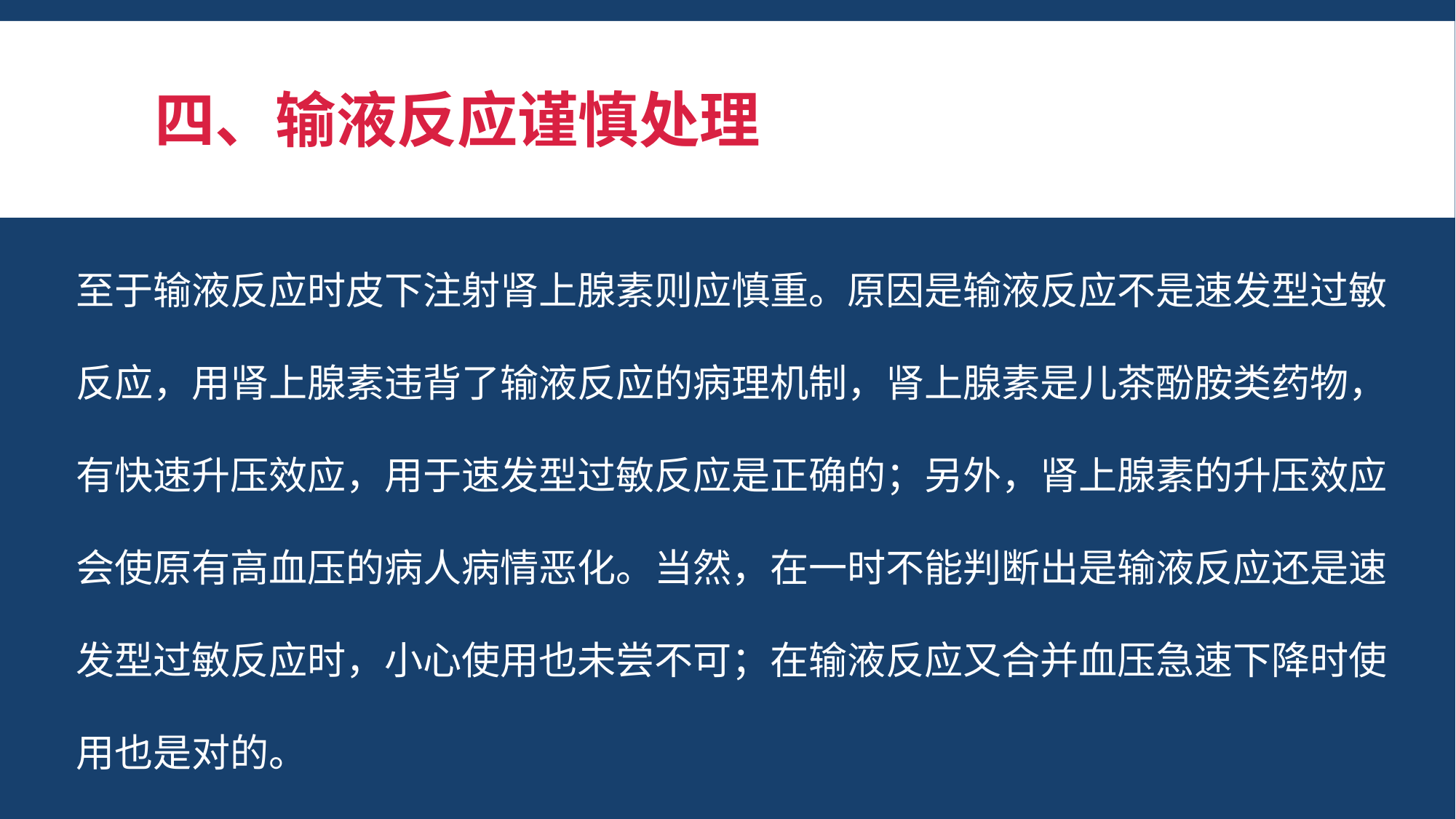

# 四、输液反应谨慎处理
至于输液反应时皮下注射肾上腺素则应慎重。原因是输液反应不是速发型过敏反应，用肾上腺素违背了输液反应的病理机制，肾上腺素是儿茶酚胺类药物，有快速升压效应，用于速发型过敏反应是正确的；另外，肾上腺素的升压效应会使原有高血压的病人病情恶化。当然，在一时不能判断出是输液反应还是速发型过敏反应时，小心使用也未尝不可；在输液反应又合并血压急速下降时使用也是对的。